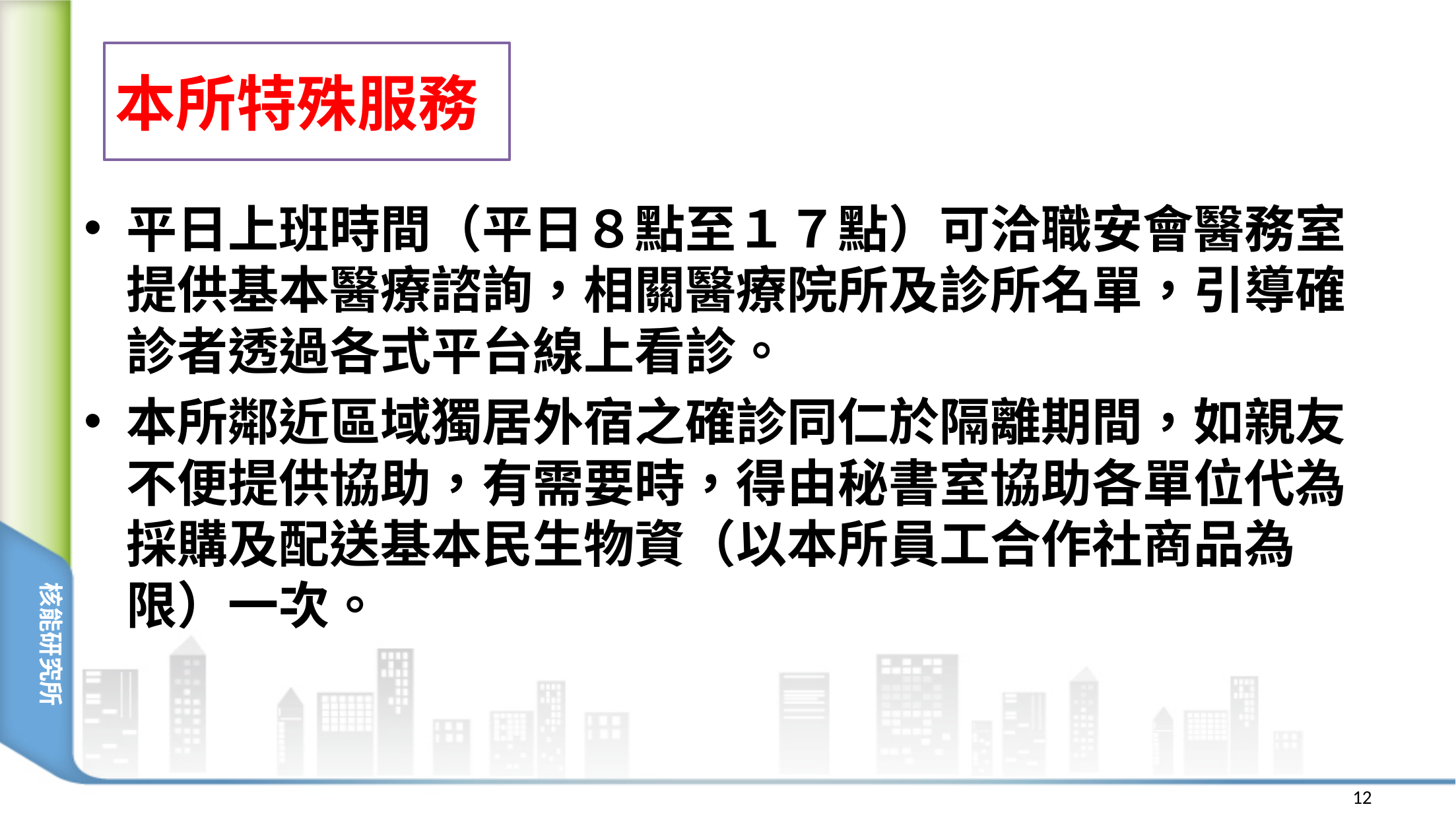

# 本所特殊服務
平日上班時間（平日８點至１７點）可洽職安會醫務室提供基本醫療諮詢，相關醫療院所及診所名單，引導確診者透過各式平台線上看診。
本所鄰近區域獨居外宿之確診同仁於隔離期間，如親友不便提供協助，有需要時，得由秘書室協助各單位代為採購及配送基本民生物資（以本所員工合作社商品為限）一次。
12